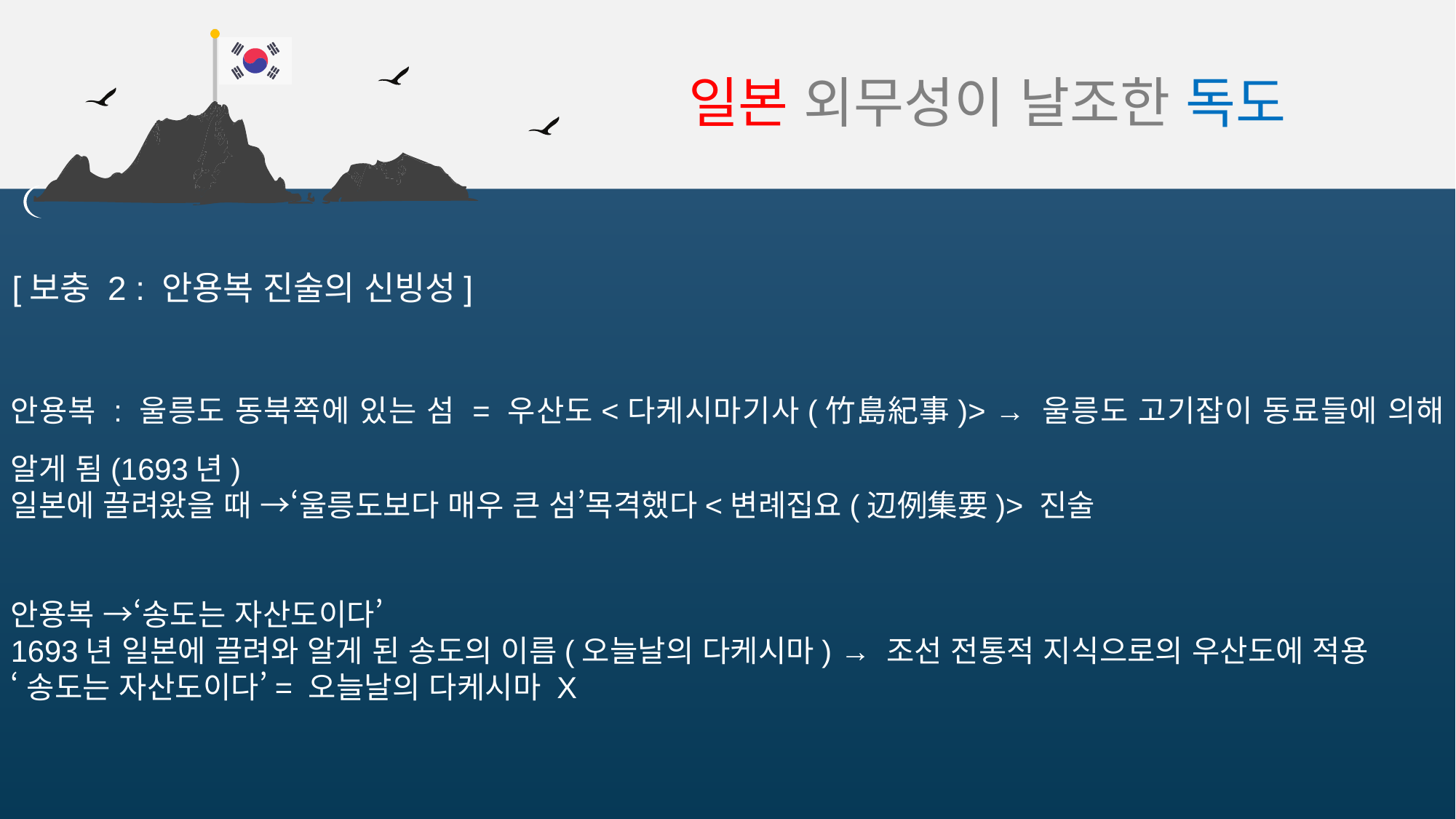

일본 외무성이 날조한 독도

[보충 2 : 안용복 진술의 신빙성]
안용복 : 울릉도 동북쪽에 있는 섬 = 우산도<다케시마기사(竹島紀事)> → 울릉도 고기잡이 동료들에 의해 알게 됨(1693년)
일본에 끌려왔을 때 →‘울릉도보다 매우 큰 섬’목격했다<변례집요(辺例集要)> 진술
안용복 →‘송도는 자산도이다’
1693년 일본에 끌려와 알게 된 송도의 이름(오늘날의 다케시마) → 조선 전통적 지식으로의 우산도에 적용
‘송도는 자산도이다’= 오늘날의 다케시마 X